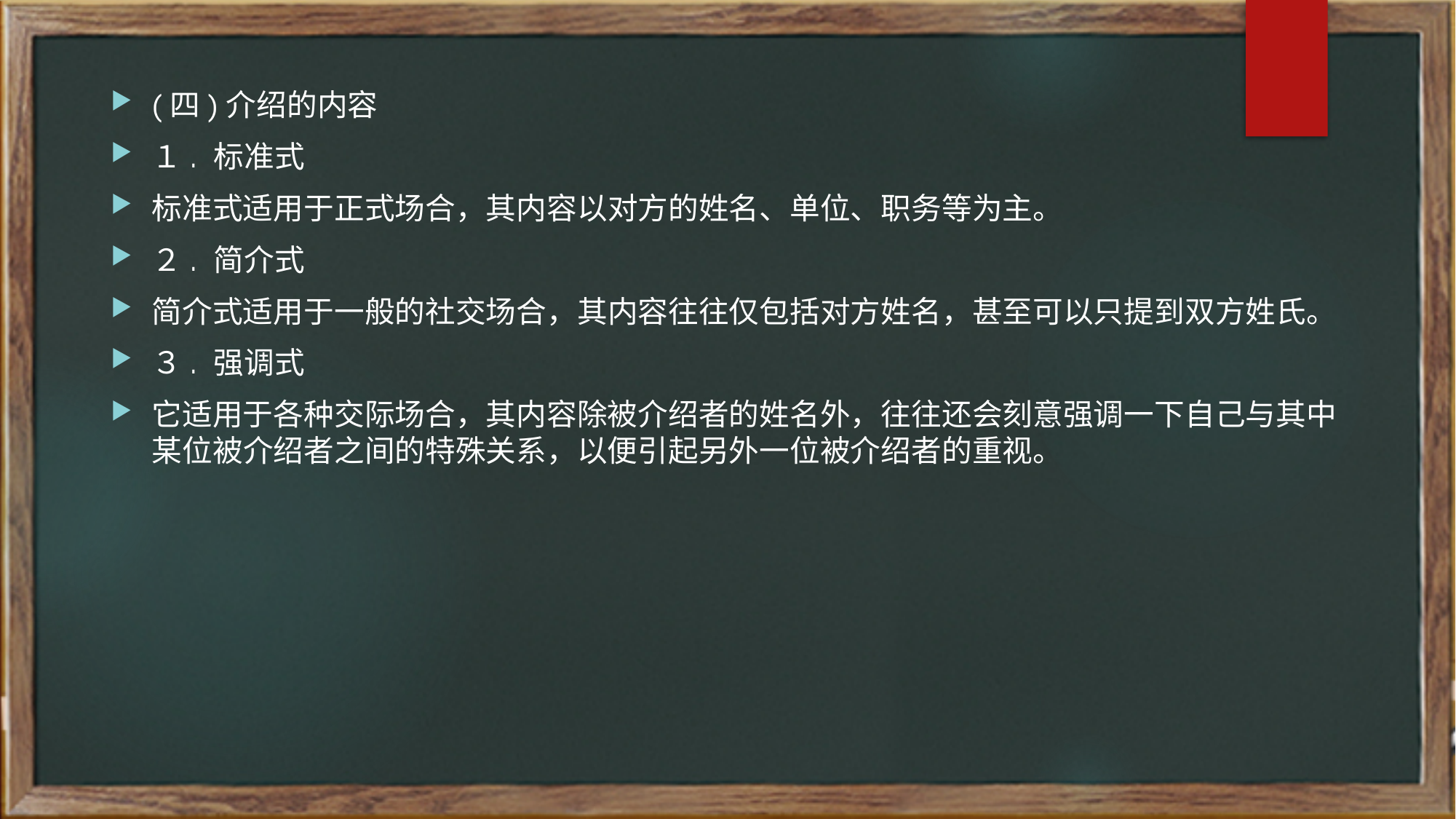

(四)介绍的内容
１. 标准式
标准式适用于正式场合，其内容以对方的姓名、单位、职务等为主。
２. 简介式
简介式适用于一般的社交场合，其内容往往仅包括对方姓名，甚至可以只提到双方姓氏。
３. 强调式
它适用于各种交际场合，其内容除被介绍者的姓名外，往往还会刻意强调一下自己与其中某位被介绍者之间的特殊关系，以便引起另外一位被介绍者的重视。